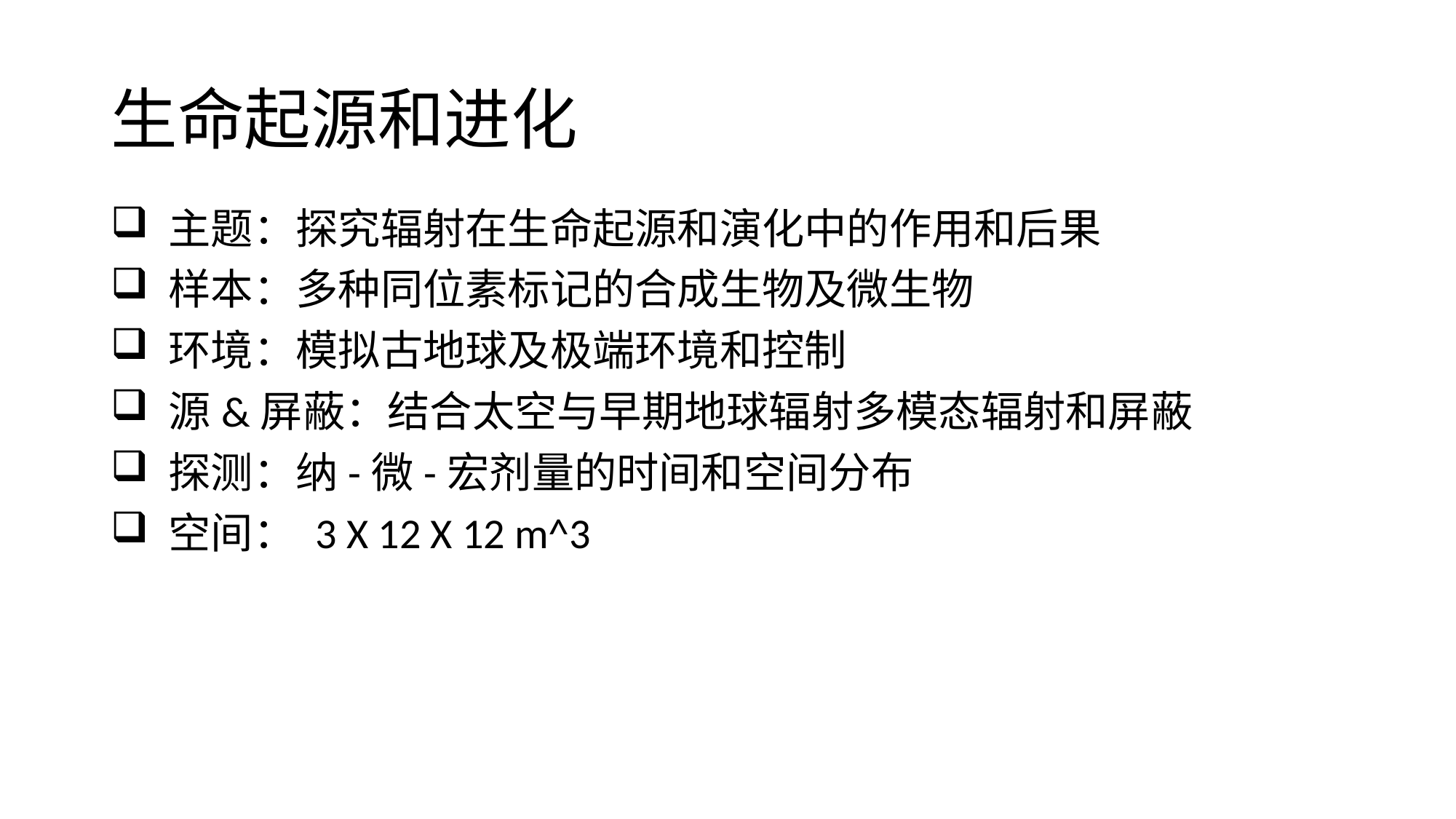

# 生命起源和进化
 主题：探究辐射在生命起源和演化中的作用和后果
 样本：多种同位素标记的合成生物及微生物
 环境：模拟古地球及极端环境和控制
 源&屏蔽：结合太空与早期地球辐射多模态辐射和屏蔽
 探测：纳-微-宏剂量的时间和空间分布
 空间： 3 X 12 X 12 m^3